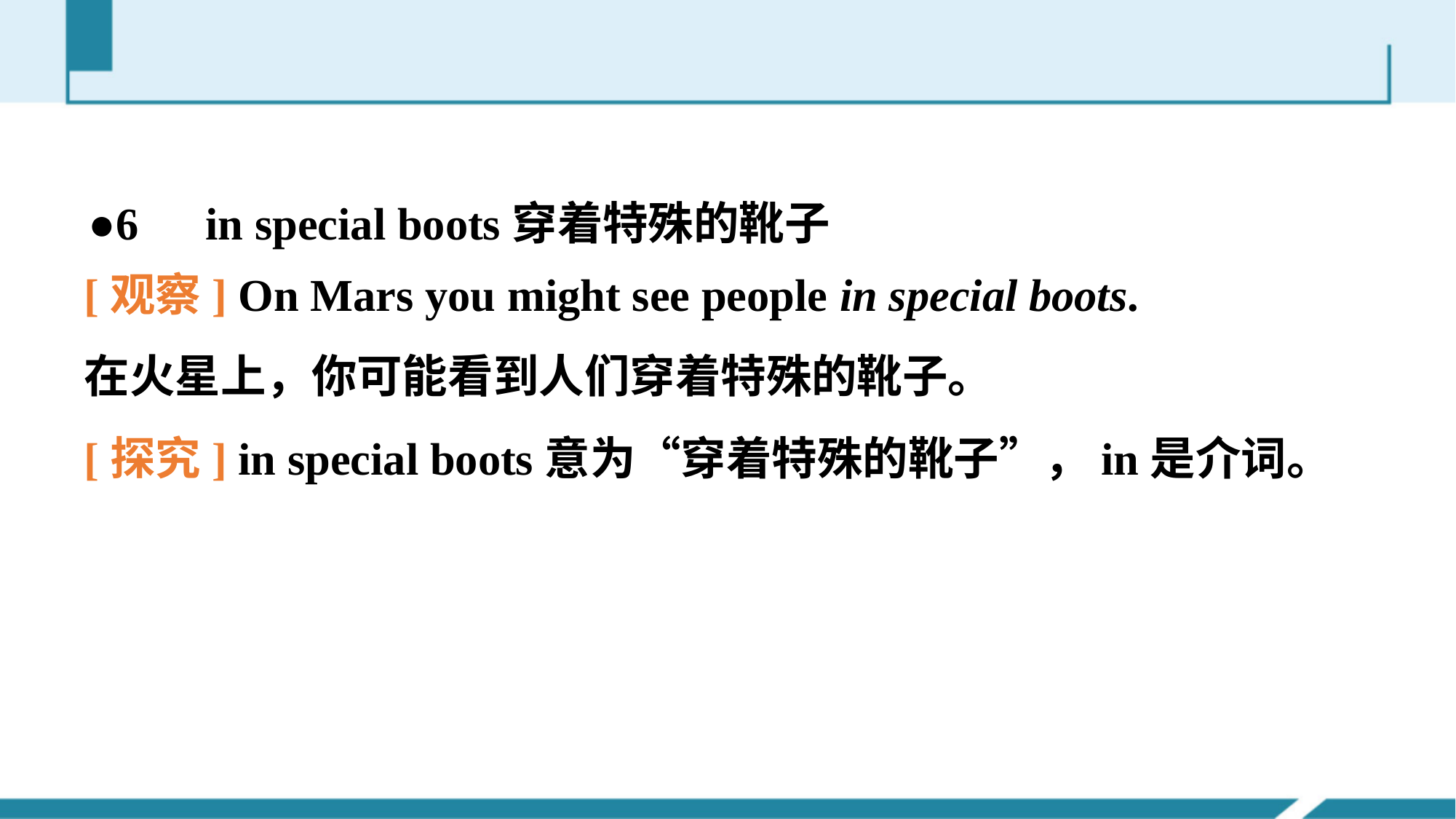

●6　in special boots穿着特殊的靴子
[观察] On Mars you might see people in special boots.
在火星上，你可能看到人们穿着特殊的靴子。
[探究] in special boots意为“穿着特殊的靴子”，in是介词。